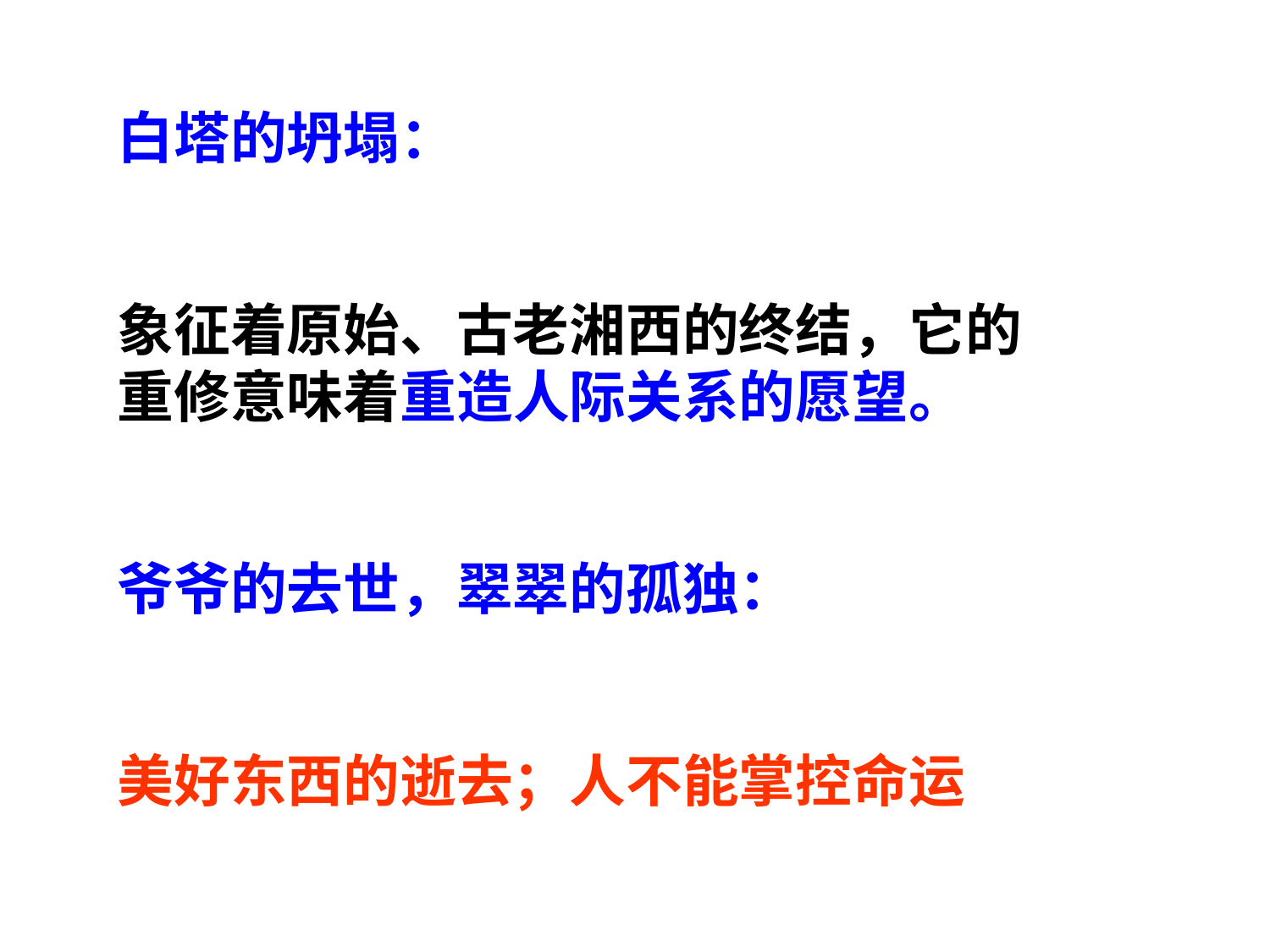

白塔的坍塌：

象征着原始、古老湘西的终结，它的重修意味着重造人际关系的愿望。

爷爷的去世，翠翠的孤独：

美好东西的逝去；人不能掌控命运